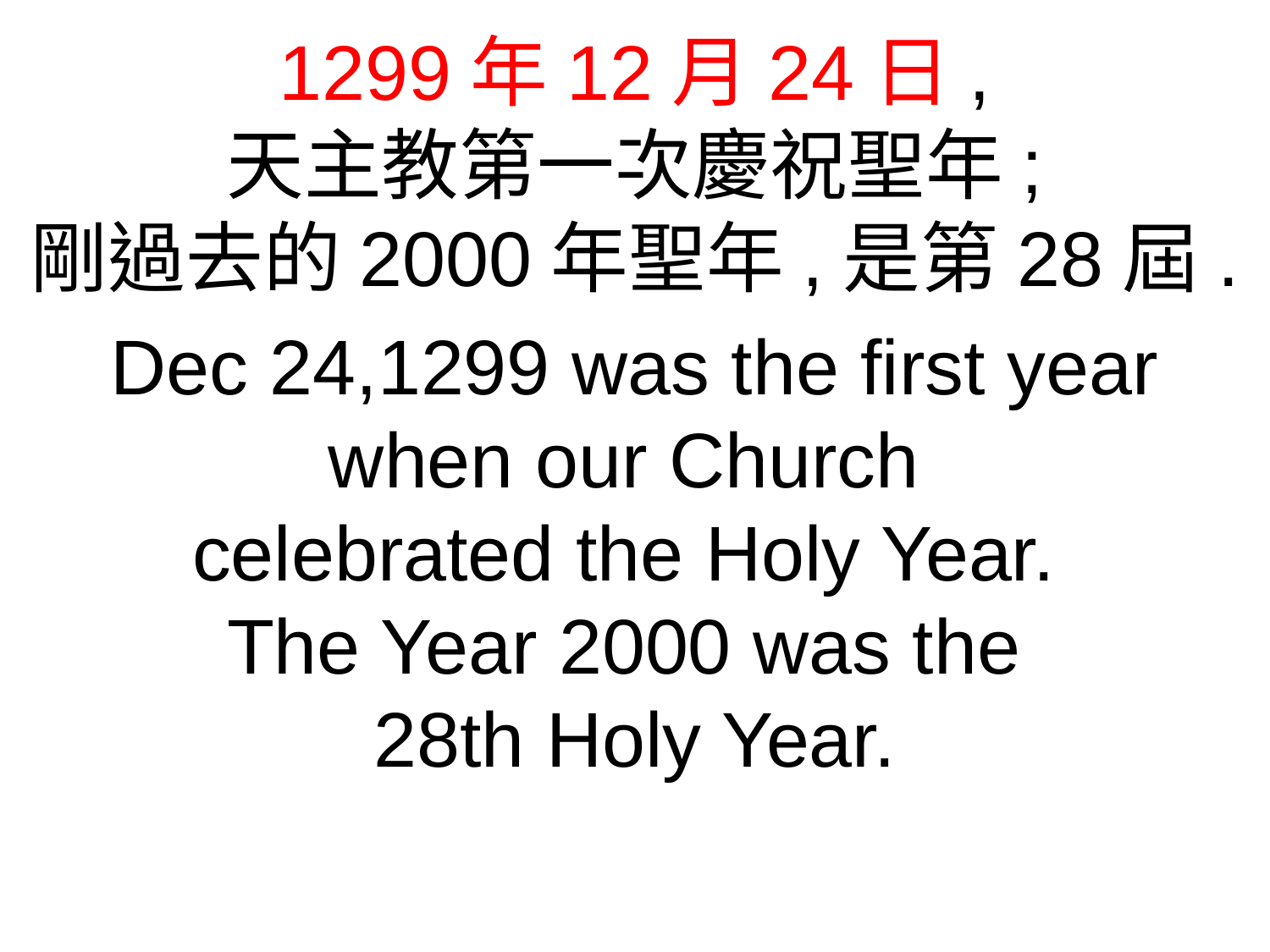

1299年12月24日,
天主教第一次慶祝聖年;
剛過去的2000年聖年,是第28屆.
Dec 24,1299 was the first year when our Church
celebrated the Holy Year.
The Year 2000 was the
28th Holy Year.